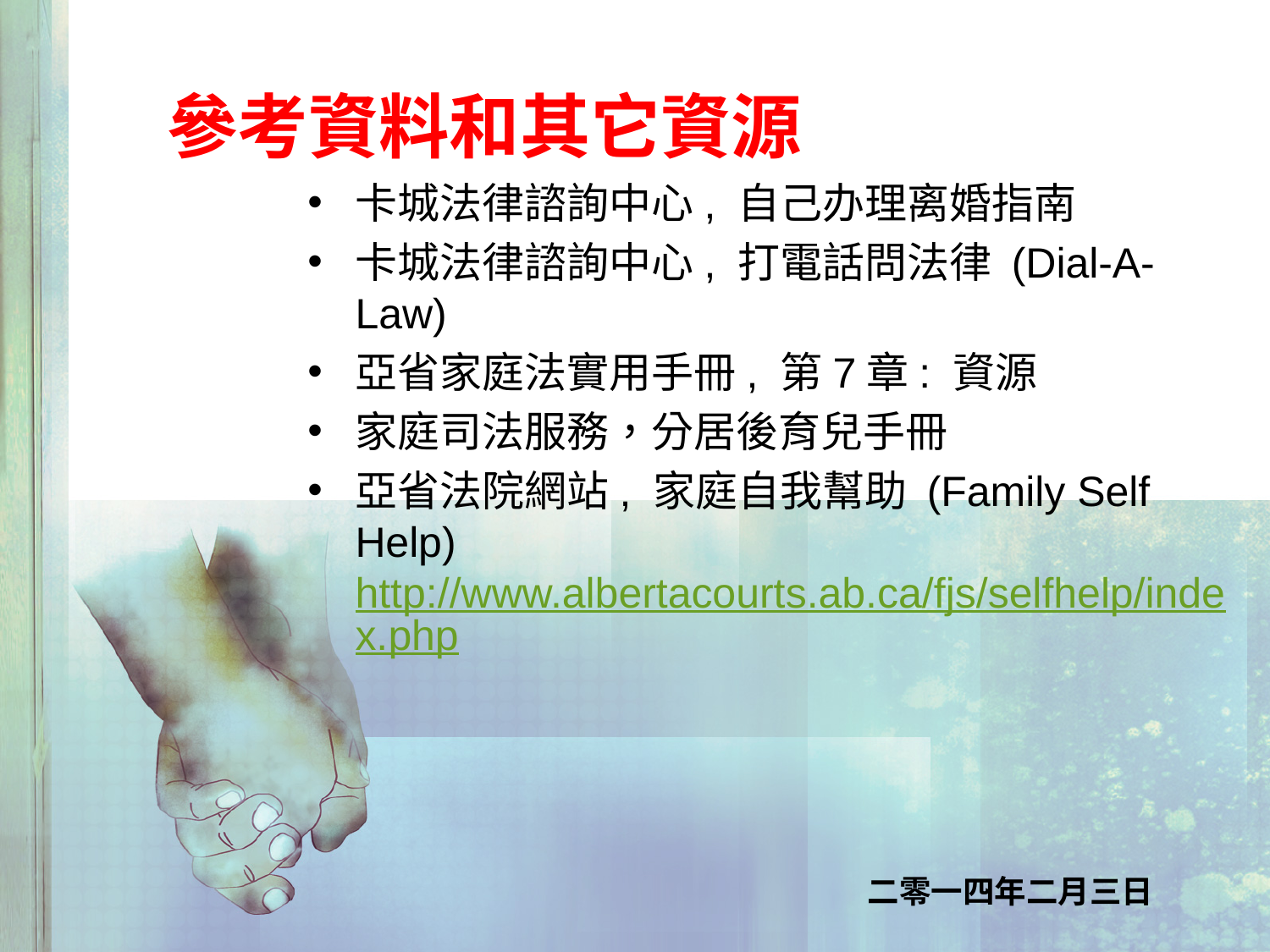

# 參考資料和其它資源

卡城法律諮詢中心, 自己办理离婚指南
卡城法律諮詢中心, 打電話問法律 (Dial-A-Law)
亞省家庭法實用手冊, 第7章: 資源
家庭司法服務，分居後育兒手冊
亞省法院網站, 家庭自我幫助 (Family Self Help) http://www.albertacourts.ab.ca/fjs/selfhelp/index.php

二零一四年二月三日